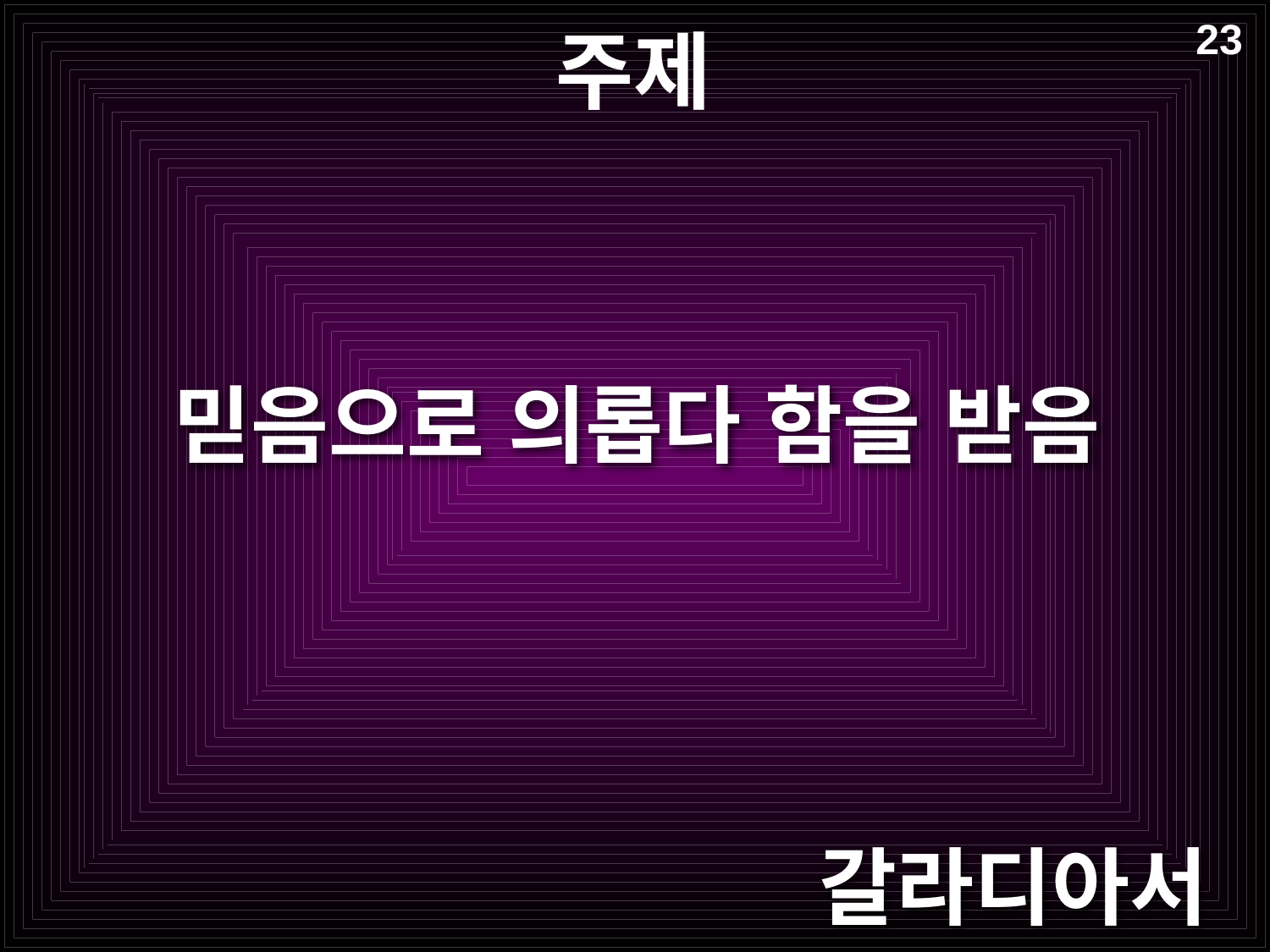

# 주제
23

믿음으로 의롭다 함을 받음
갈라디아서